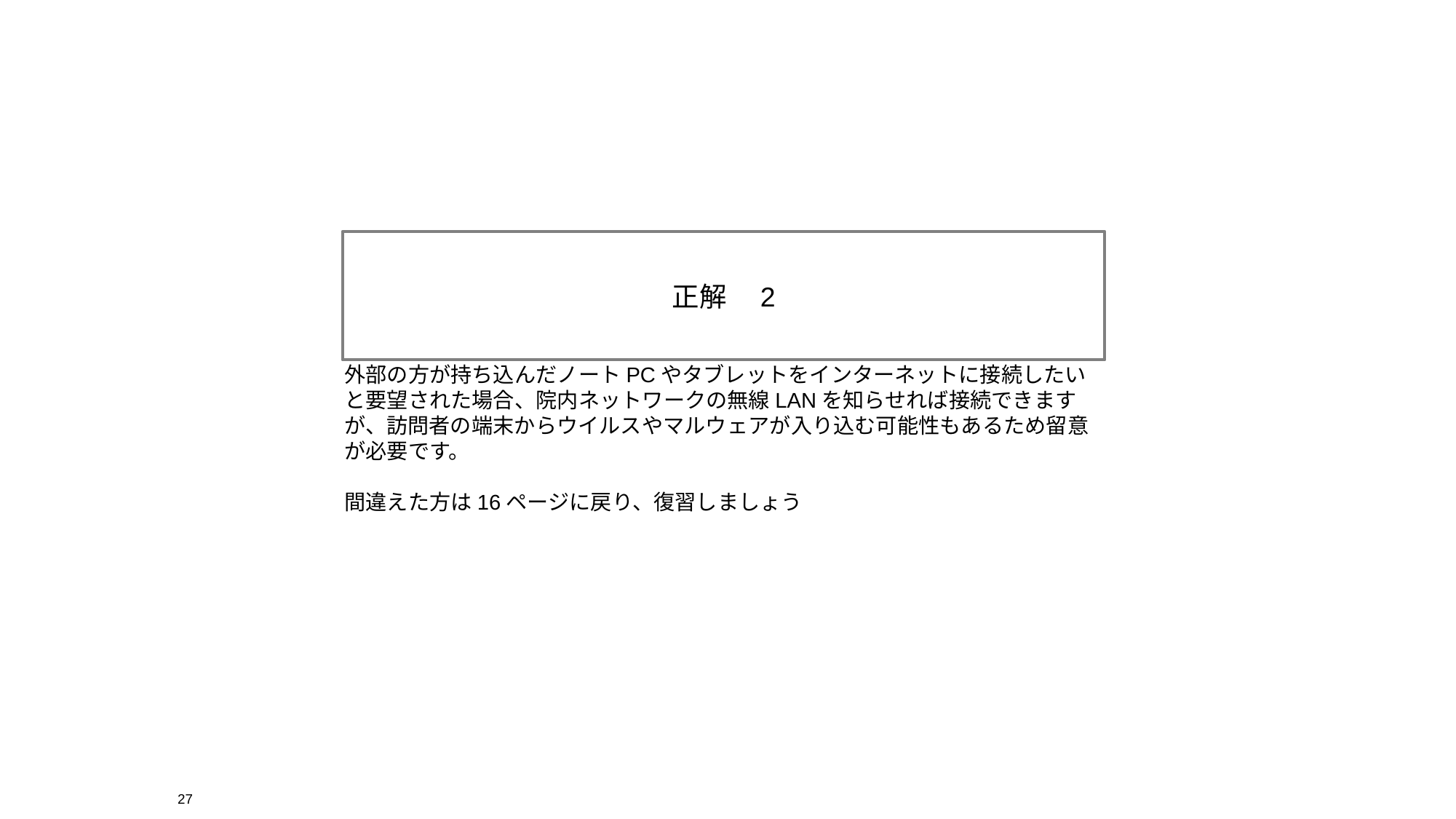

正解　2
外部の方が持ち込んだノートPCやタブレットをインターネットに接続したいと要望された場合、院内ネットワークの無線LANを知らせれば接続できますが、訪問者の端末からウイルスやマルウェアが入り込む可能性もあるため留意が必要です。

間違えた方は16ページに戻り、復習しましょう
27